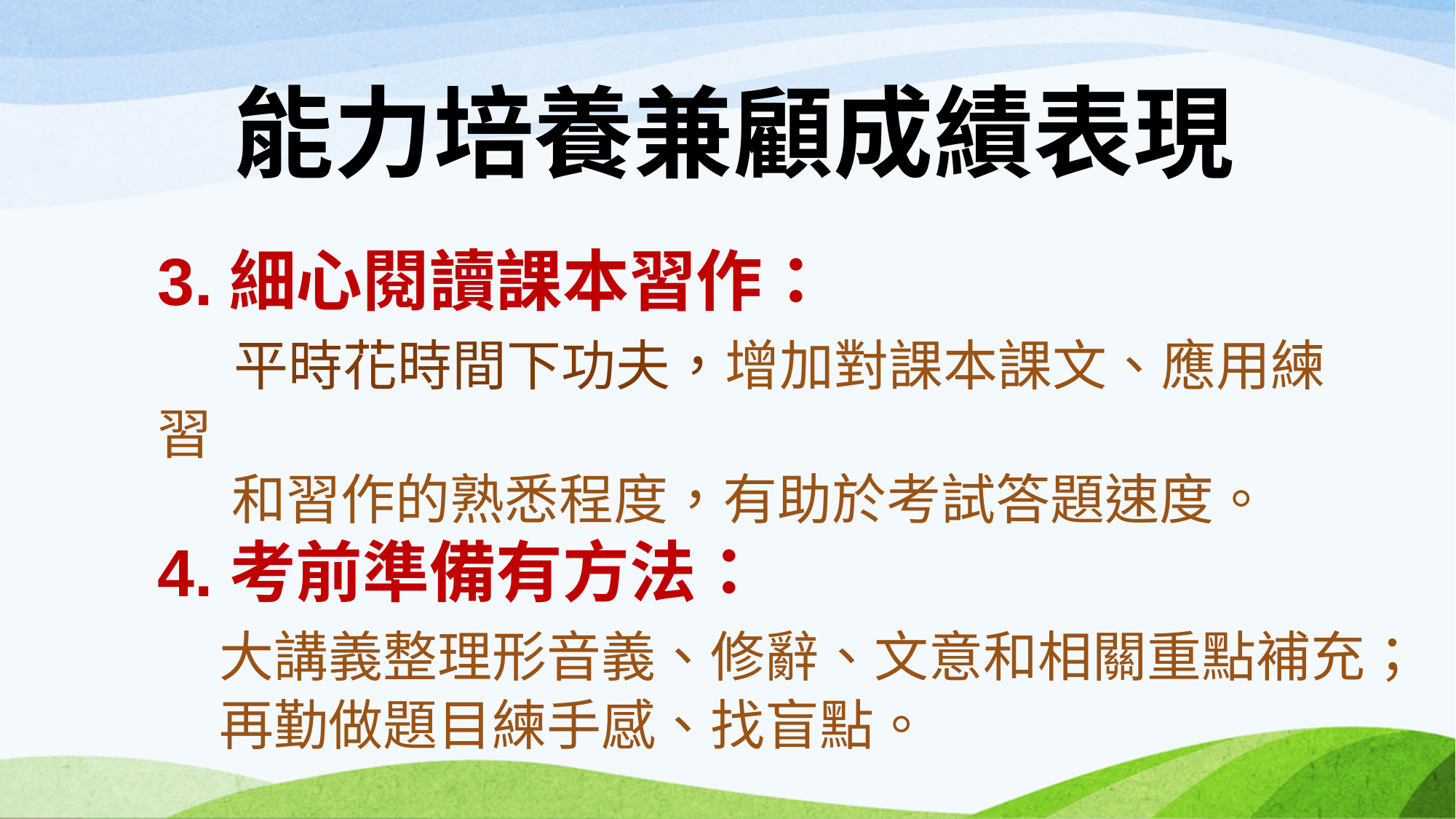

能力培養兼顧成績表現
3.細心閱讀課本習作：
    平時花時間下功夫，增加對課本課文、應用練習
     和習作的熟悉程度，有助於考試答題速度。
4.考前準備有方法：
   大講義整理形音義、修辭、文意和相關重點補充；
    再勤做題目練手感、找盲點。